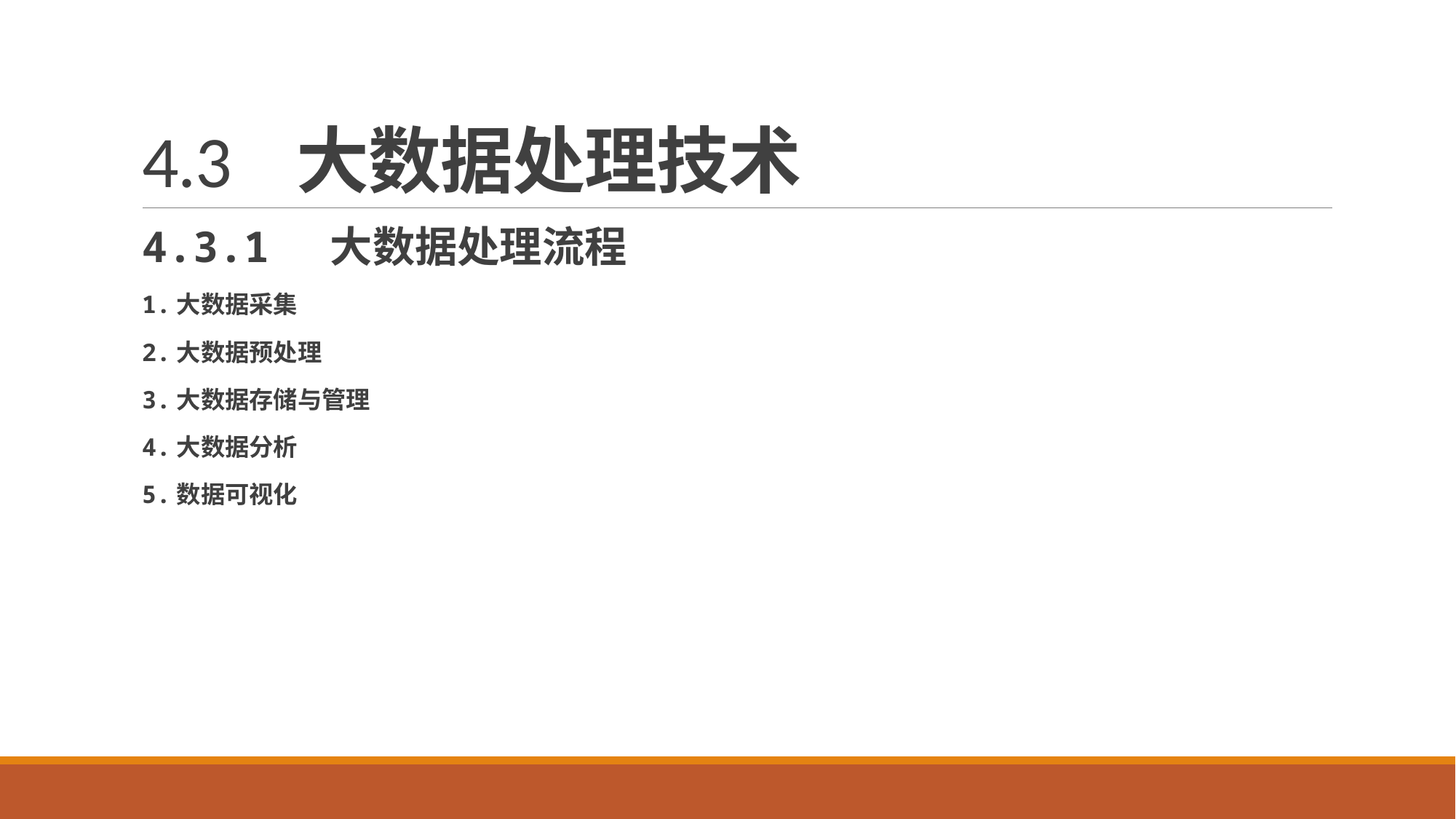

# 4.3   大数据处理技术
4.3.1  大数据处理流程
1.大数据采集
2.大数据预处理
3.大数据存储与管理
4.大数据分析
5.数据可视化